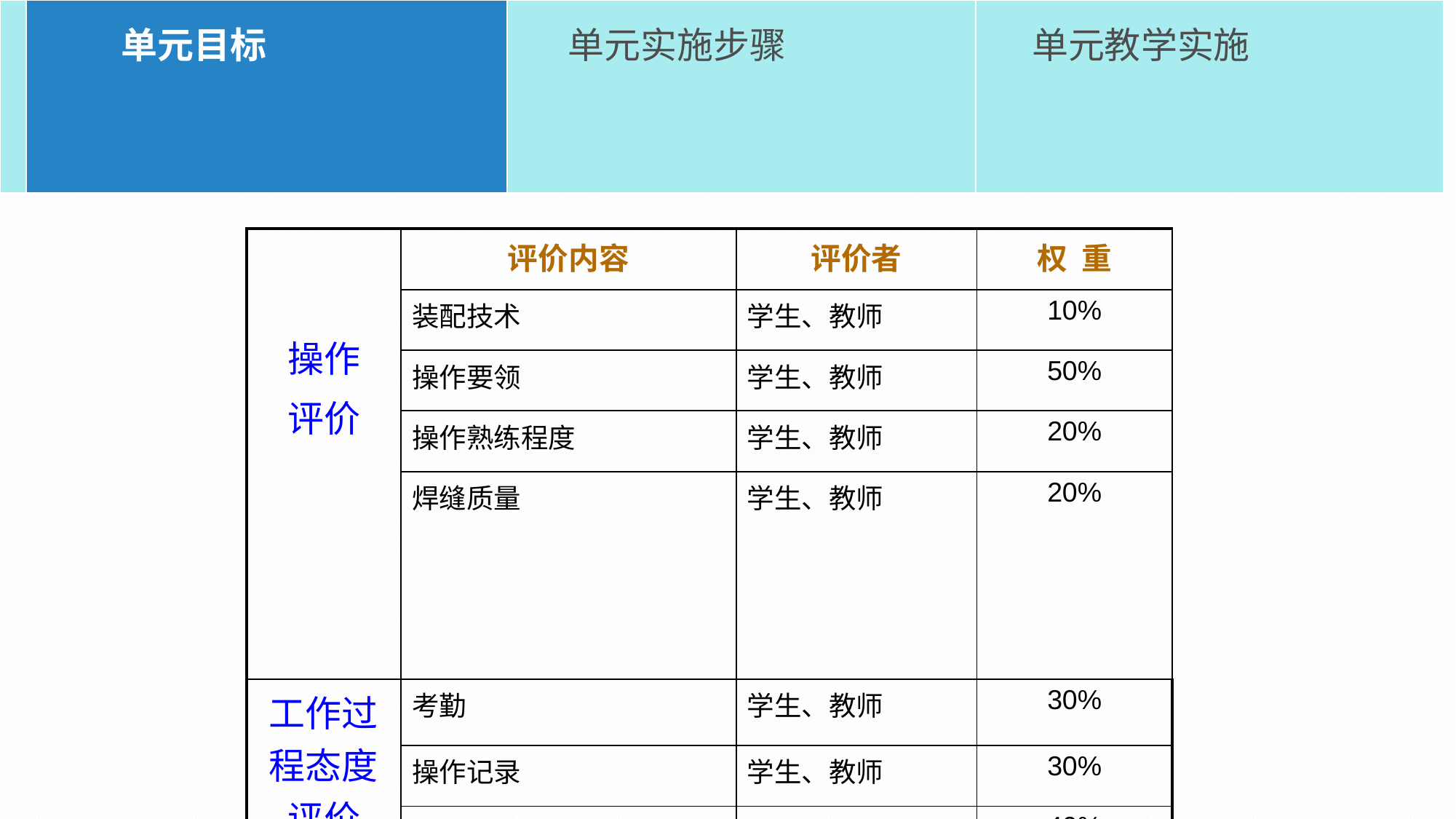

|  | 单元目标 | 单元实施步骤 | 单元教学实施 |
| --- | --- | --- | --- |
评价细则
| 操作 评价 | 评价内容 | 评价者 | 权 重 |
| --- | --- | --- | --- |
|  | 装配技术 | 学生、教师 | 10% |
|  | 操作要领 | 学生、教师 | 50% |
|  | 操作熟练程度 | 学生、教师 | 20% |
|  | 焊缝质量 | 学生、教师 | 20% |
| 工作过程态度评价 | 考勤 | 学生、教师 | 30% |
|  | 操作记录 | 学生、教师 | 30% |
|  | 合作精神 | 学生、教师 | 40% |